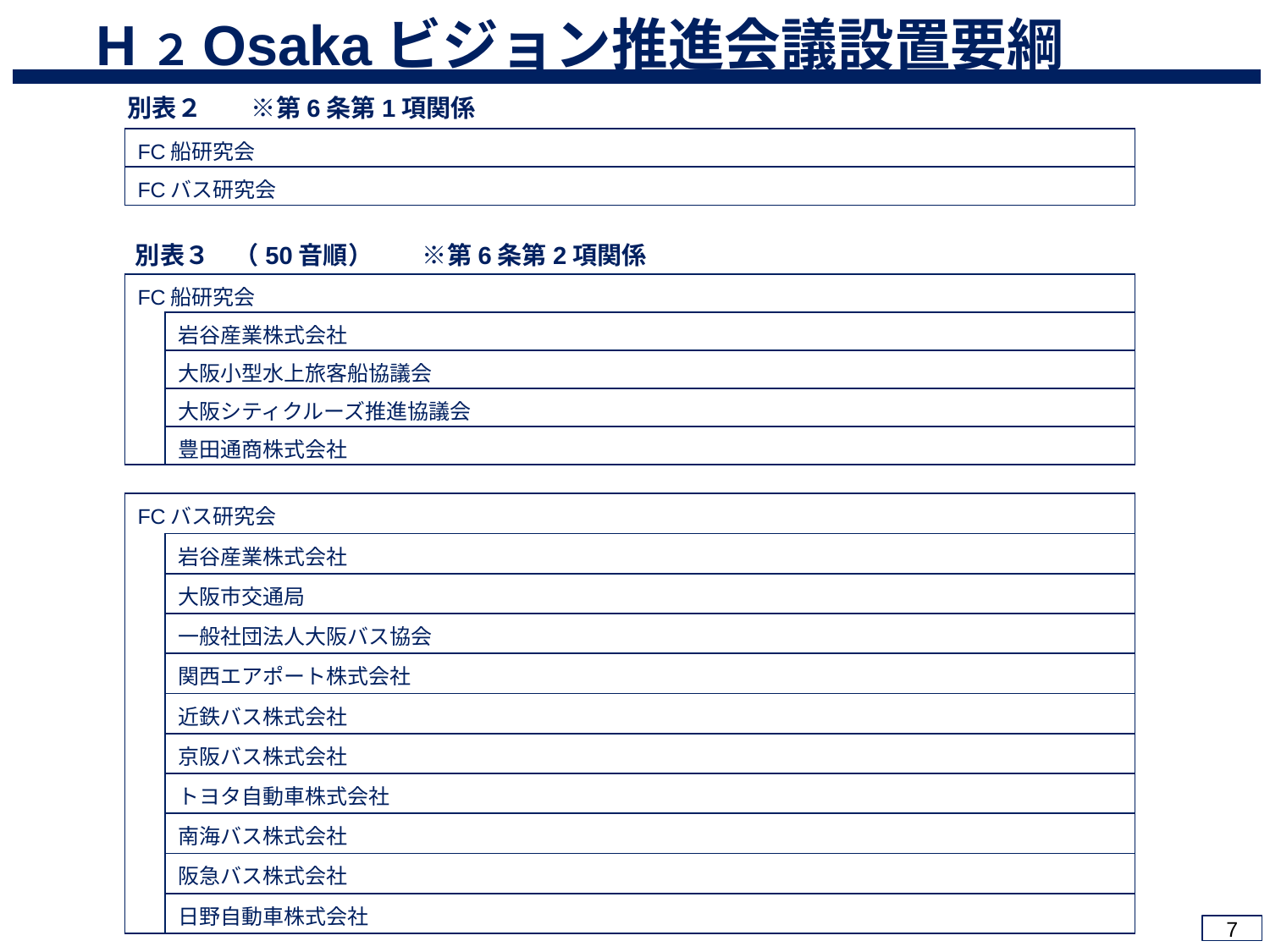

H２Osakaビジョン推進会議設置要綱
別表２　　※第6条第1項関係
| FC船研究会 |
| --- |
| FCバス研究会 |
別表３　（50音順）　　※第6条第2項関係
| FC船研究会 |  |
| --- | --- |
|  | 岩谷産業株式会社 |
|  | 大阪小型水上旅客船協議会 |
|  | 大阪シティクルーズ推進協議会 |
|  | 豊田通商株式会社 |
| FCバス研究会 |  |
| --- | --- |
|  | 岩谷産業株式会社 |
|  | 大阪市交通局 |
|  | 一般社団法人大阪バス協会 |
|  | 関西エアポート株式会社 |
|  | 近鉄バス株式会社 |
|  | 京阪バス株式会社 |
|  | トヨタ自動車株式会社 |
|  | 南海バス株式会社 |
|  | 阪急バス株式会社 |
|  | 日野自動車株式会社 |
7